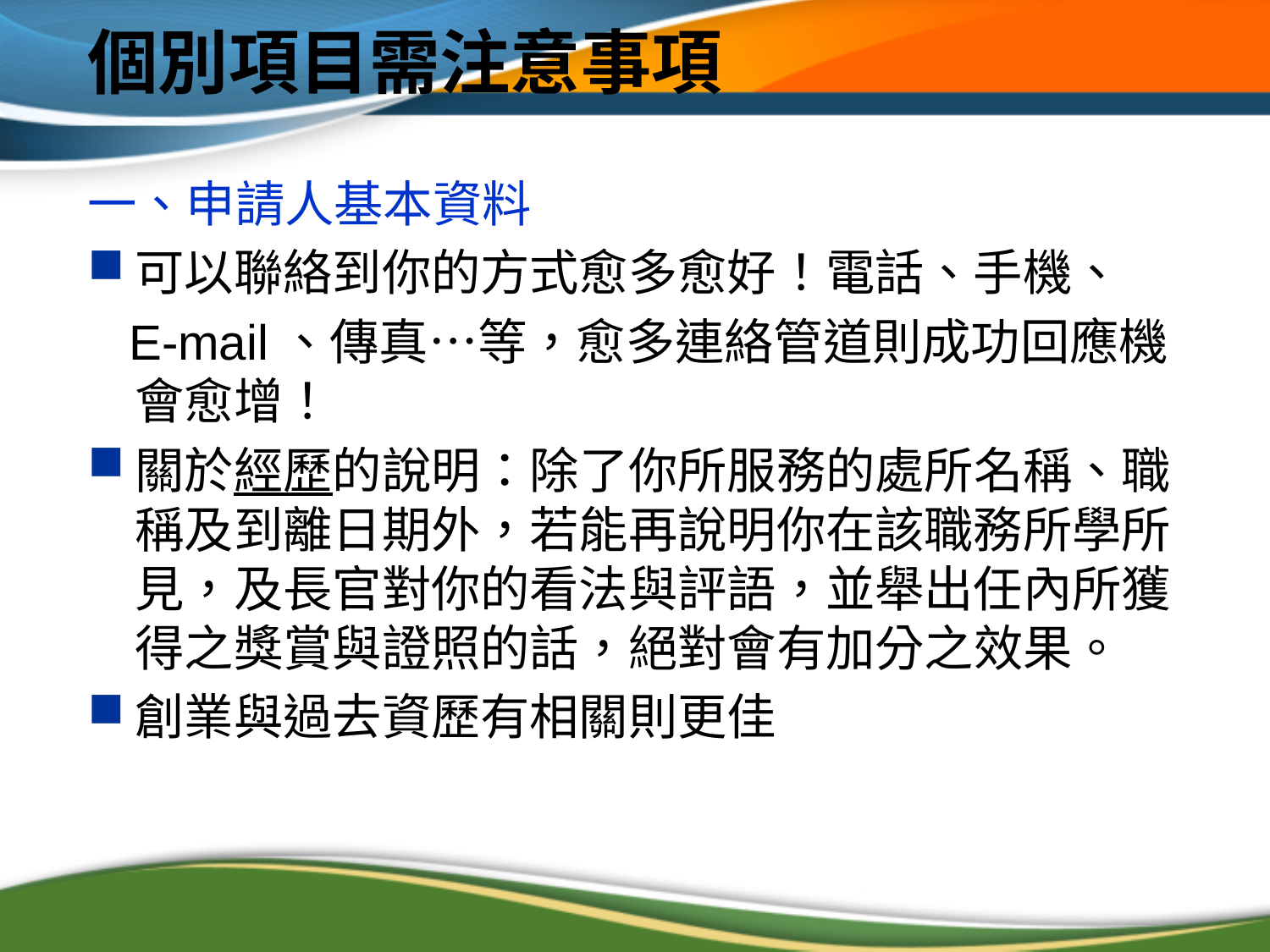

個別項目需注意事項
一、申請人基本資料
可以聯絡到你的方式愈多愈好！電話、手機、
   E-mail、傳真…等，愈多連絡管道則成功回應機會愈增！
關於經歷的說明：除了你所服務的處所名稱、職稱及到離日期外，若能再說明你在該職務所學所見，及長官對你的看法與評語，並舉出任內所獲得之獎賞與證照的話，絕對會有加分之效果。
創業與過去資歷有相關則更佳